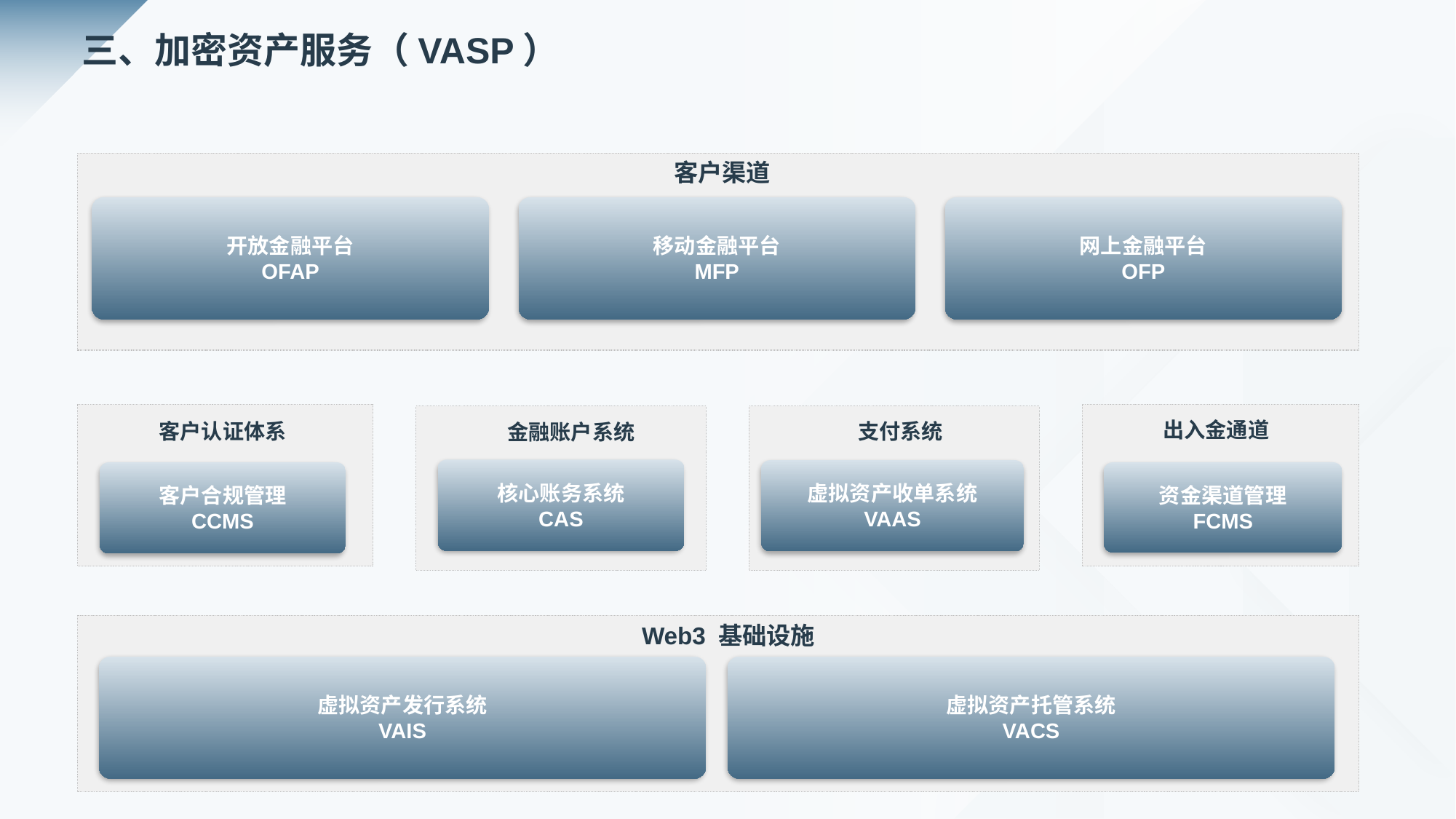

三、加密资产服务（VASP）
客户渠道

开放金融平台
OFAP
移动金融平台
MFP
网上金融平台
OFP

出入金通道
支付系统
客户认证体系
金融账户系统
核心账务系统
CAS
虚拟资产收单系统
VAAS
客户合规管理
CCMS
资金渠道管理
FCMS
Web3 基础设施

虚拟资产发行系统
VAIS
虚拟资产托管系统
VACS